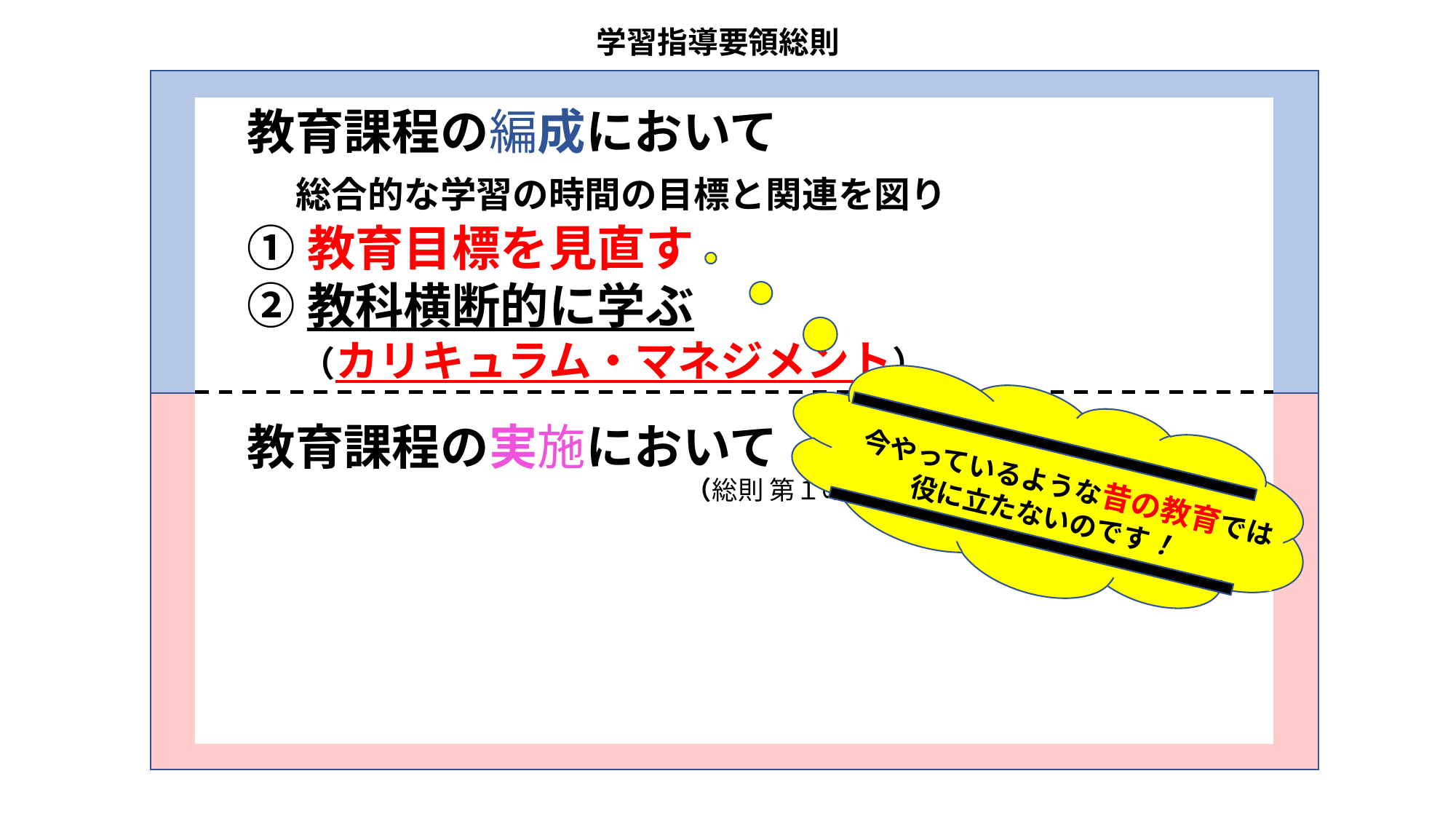

学習指導要領総則

教育課程の編成において
　総合的な学習の時間の目標と関連を図り
①教育目標を見直す
②教科横断的に学ぶ
　　（カリキュラム・マネジメント）

教育課程の実施において
　　　　　　　　　　　　　　　　　（総則 第１の２、第３の１）

  今やっているような昔の教育では
           役に立たないのです！